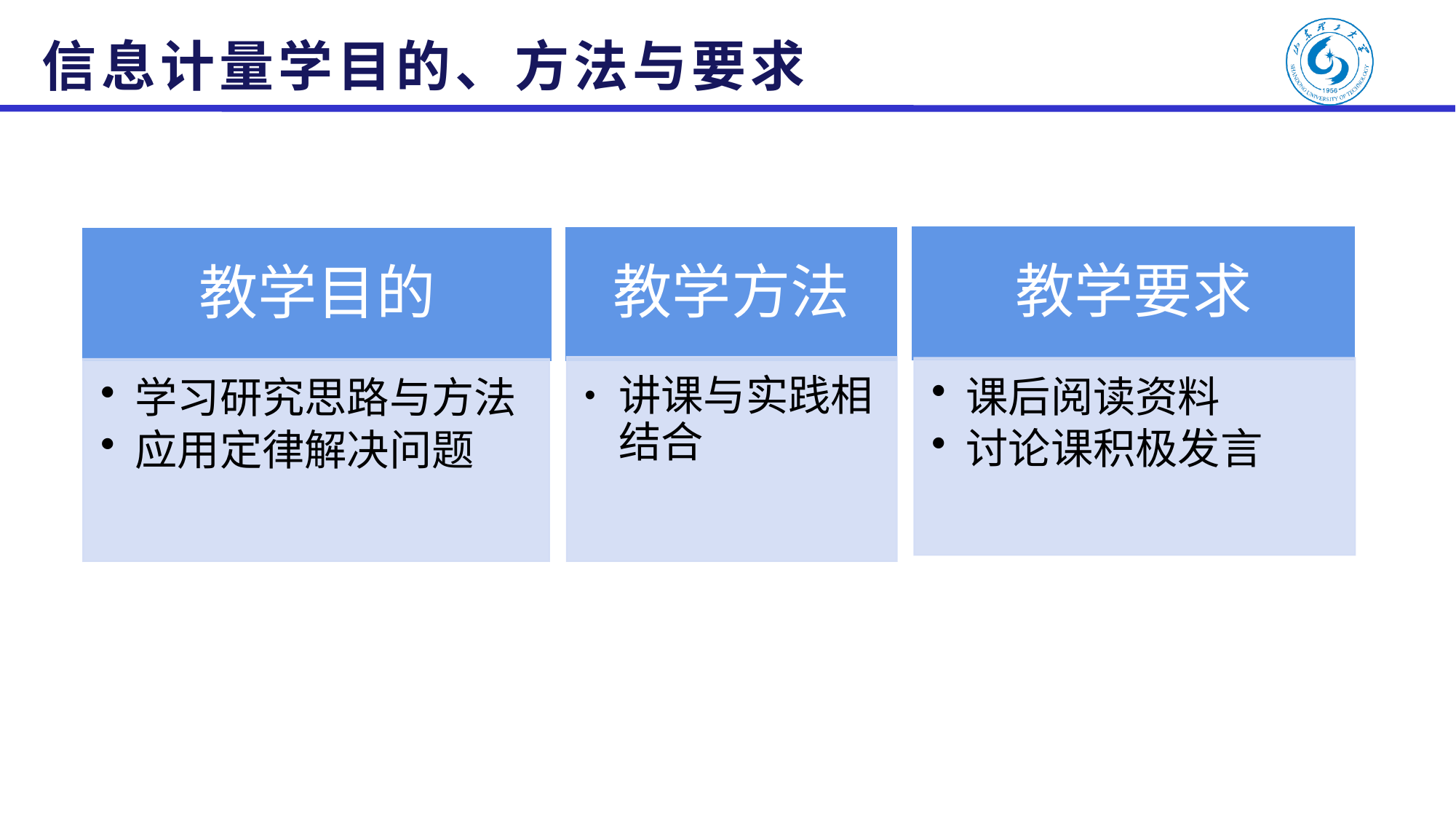

# 信息计量学目的、方法与要求
教学目的
学习研究思路与方法
应用定律解决问题
教学方法
讲课与实践相结合
教学要求
课后阅读资料
讨论课积极发言